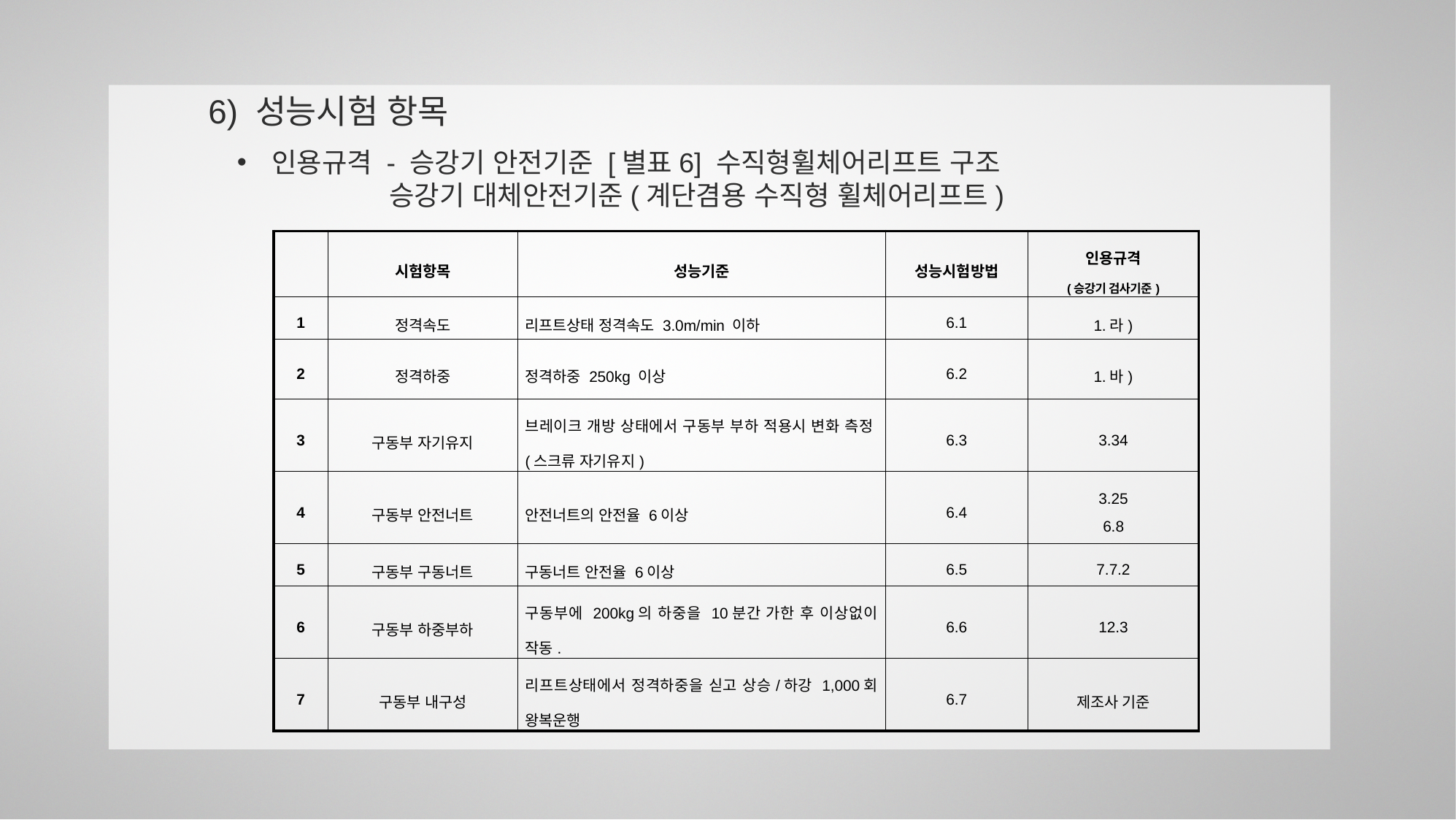

6) 성능시험 항목
인용규격 - 승강기 안전기준 [별표6] 수직형휠체어리프트 구조
                   승강기 대체안전기준(계단겸용 수직형 휠체어리프트)
|  | 시험항목 | 성능기준 | 성능시험방법 | 인용규격 (승강기 검사기준) |
| --- | --- | --- | --- | --- |
| 1 | 정격속도 | 리프트상태 정격속도 3.0m/min 이하 | 6.1 | 1.라) |
| 2 | 정격하중 | 정격하중 250kg 이상 | 6.2 | 1.바) |
| 3 | 구동부 자기유지 | 브레이크 개방 상태에서 구동부 부하 적용시 변화 측정(스크류 자기유지) | 6.3 | 3.34 |
| 4 | 구동부 안전너트 | 안전너트의 안전율 6이상 | 6.4 | 3.25 6.8 |
| 5 | 구동부 구동너트 | 구동너트 안전율 6이상 | 6.5 | 7.7.2 |
| 6 | 구동부 하중부하 | 구동부에 200kg의 하중을 10분간 가한 후 이상없이 작동. | 6.6 | 12.3 |
| 7 | 구동부 내구성 | 리프트상태에서 정격하중을 싣고 상승/하강 1,000회 왕복운행 | 6.7 | 제조사 기준 |